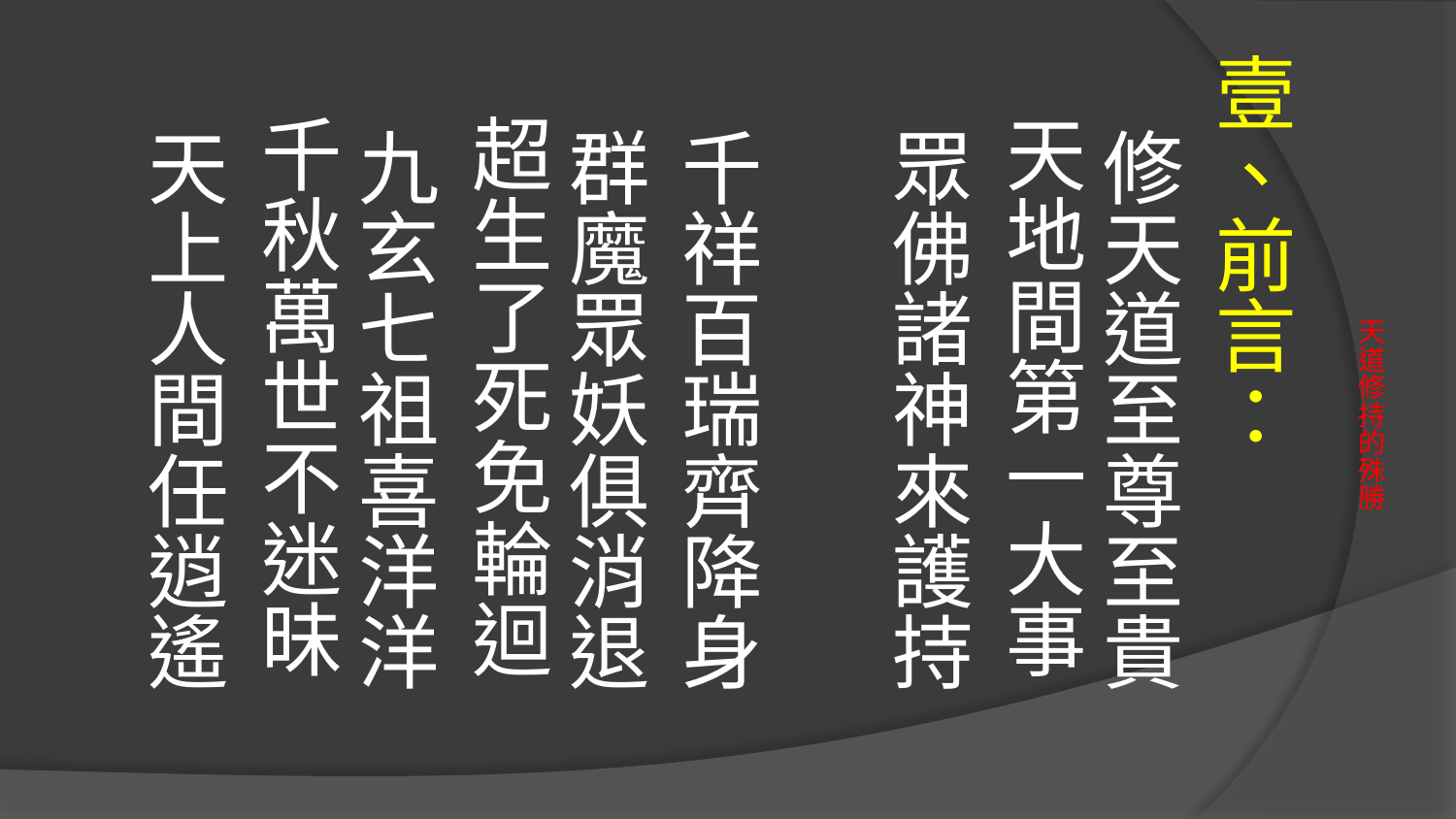

壹、前言：
   修天道至尊至貴　 天地間第一大事
   眾佛諸神來護持
   千祥百瑞齊降身
   群魔眾妖俱消退　超生了死免輪迴
   九玄七祖喜洋洋　千秋萬世不迷昧
   天上人間任逍遙

# 天道修持的殊勝